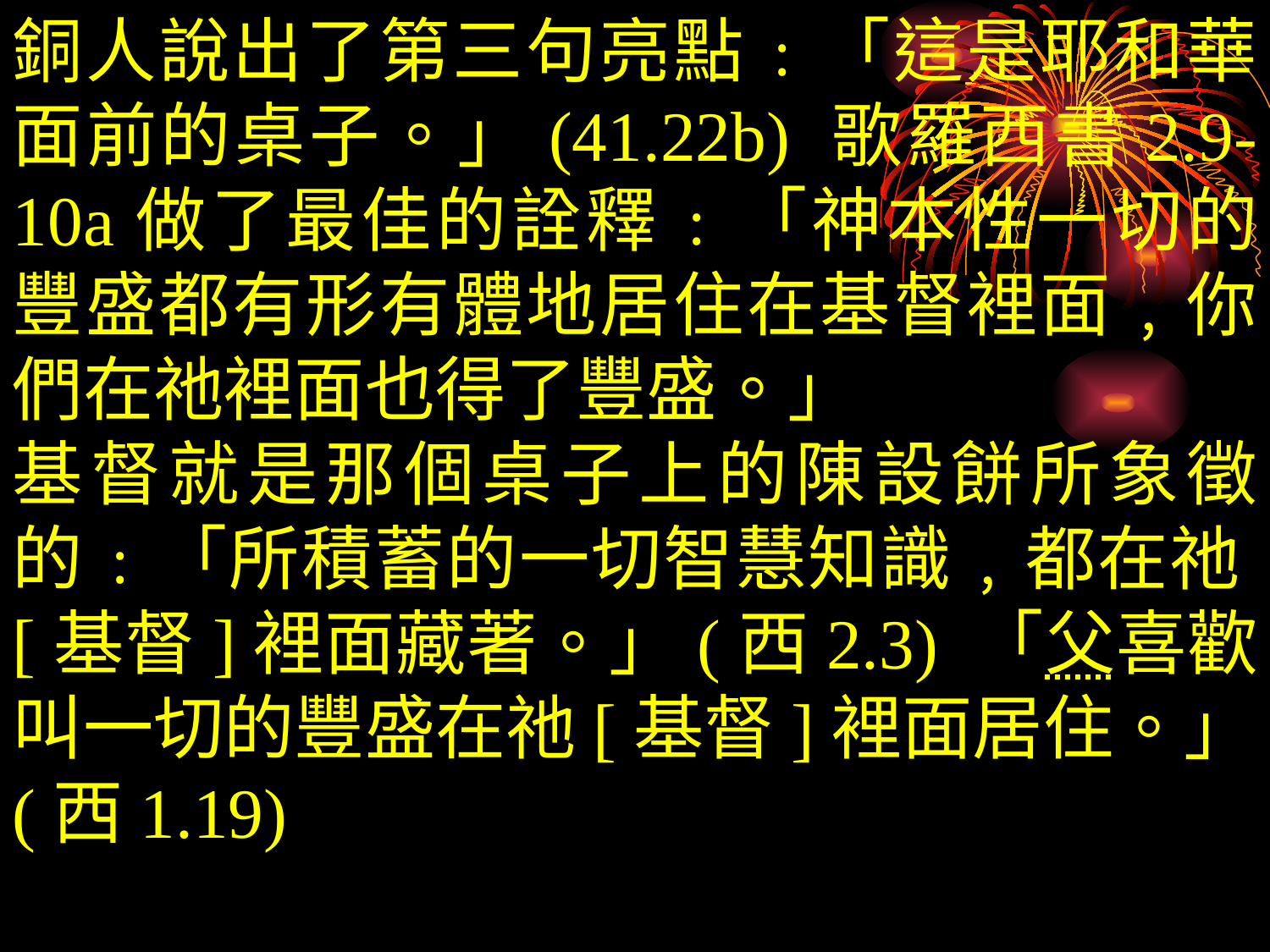

銅人說出了第三句亮點﹕「這是耶和華面前的桌子。」(41.22b) 歌羅西書2.9-10a做了最佳的詮釋﹕「神本性一切的豐盛都有形有體地居住在基督裡面﹐你們在祂裡面也得了豐盛。」
基督就是那個桌子上的陳設餅所象徵的﹕「所積蓄的一切智慧知識﹐都在祂[基督]裡面藏著。」(西2.3) 「父喜歡叫一切的豐盛在祂[基督]裡面居住。」(西1.19)